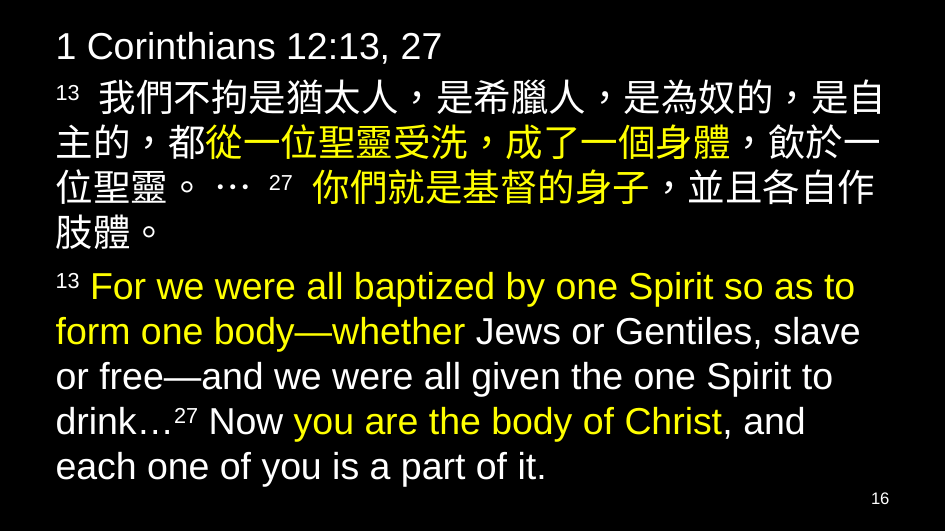

1 Corinthians 12:13, 27
13 我們不拘是猶太人，是希臘人，是為奴的，是自主的，都從一位聖靈受洗，成了一個身體，飲於一位聖靈。 … 27 你們就是基督的身子，並且各自作肢體。
13 For we were all baptized by one Spirit so as to form one body—whether Jews or Gentiles, slave or free—and we were all given the one Spirit to drink…27 Now you are the body of Christ, and each one of you is a part of it.

16